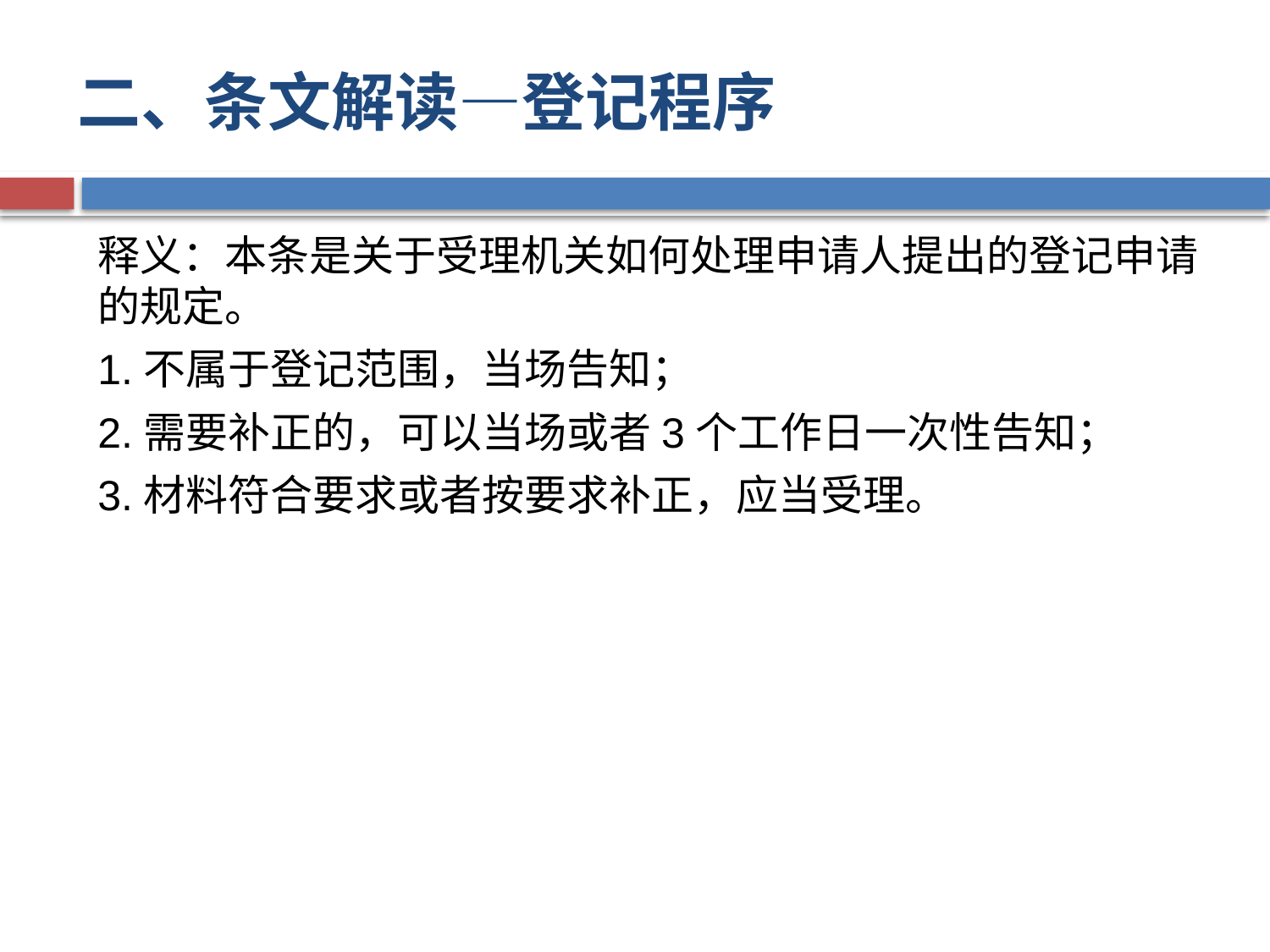

# 二、条文解读—登记程序
释义：本条是关于受理机关如何处理申请人提出的登记申请的规定。
1.不属于登记范围，当场告知；
2.需要补正的，可以当场或者3个工作日一次性告知；
3.材料符合要求或者按要求补正，应当受理。